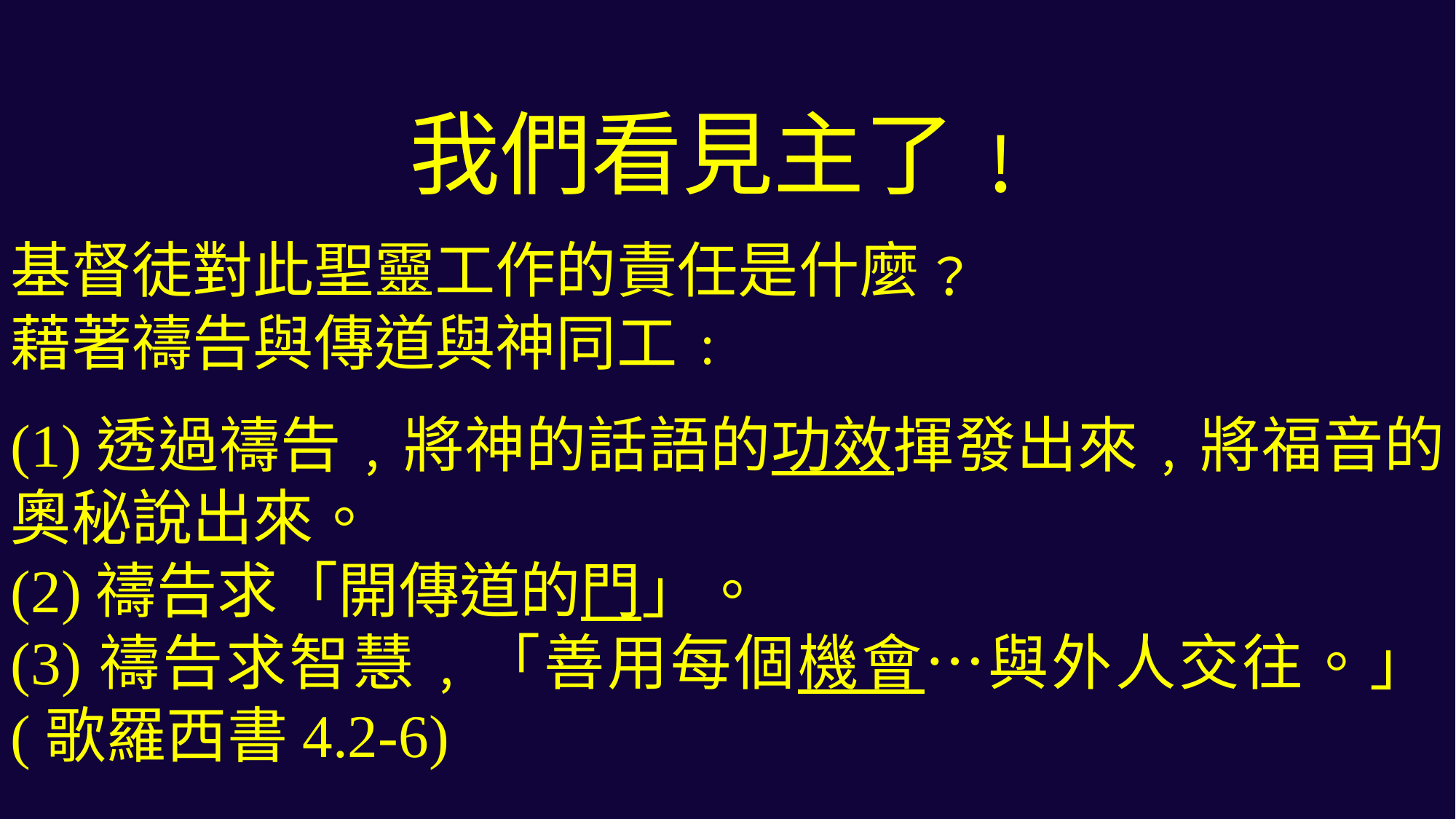

我們看見主了﹗

基督徒對此聖靈工作的責任是什麼﹖
藉著禱告與傳道與神同工﹕

(1)透過禱告﹐將神的話語的功效揮發出來﹐將福音的奧秘說出來。
(2)禱告求「開傳道的門」。
(3)禱告求智慧﹐「善用每個機會…與外人交往。」(歌羅西書4.2-6)